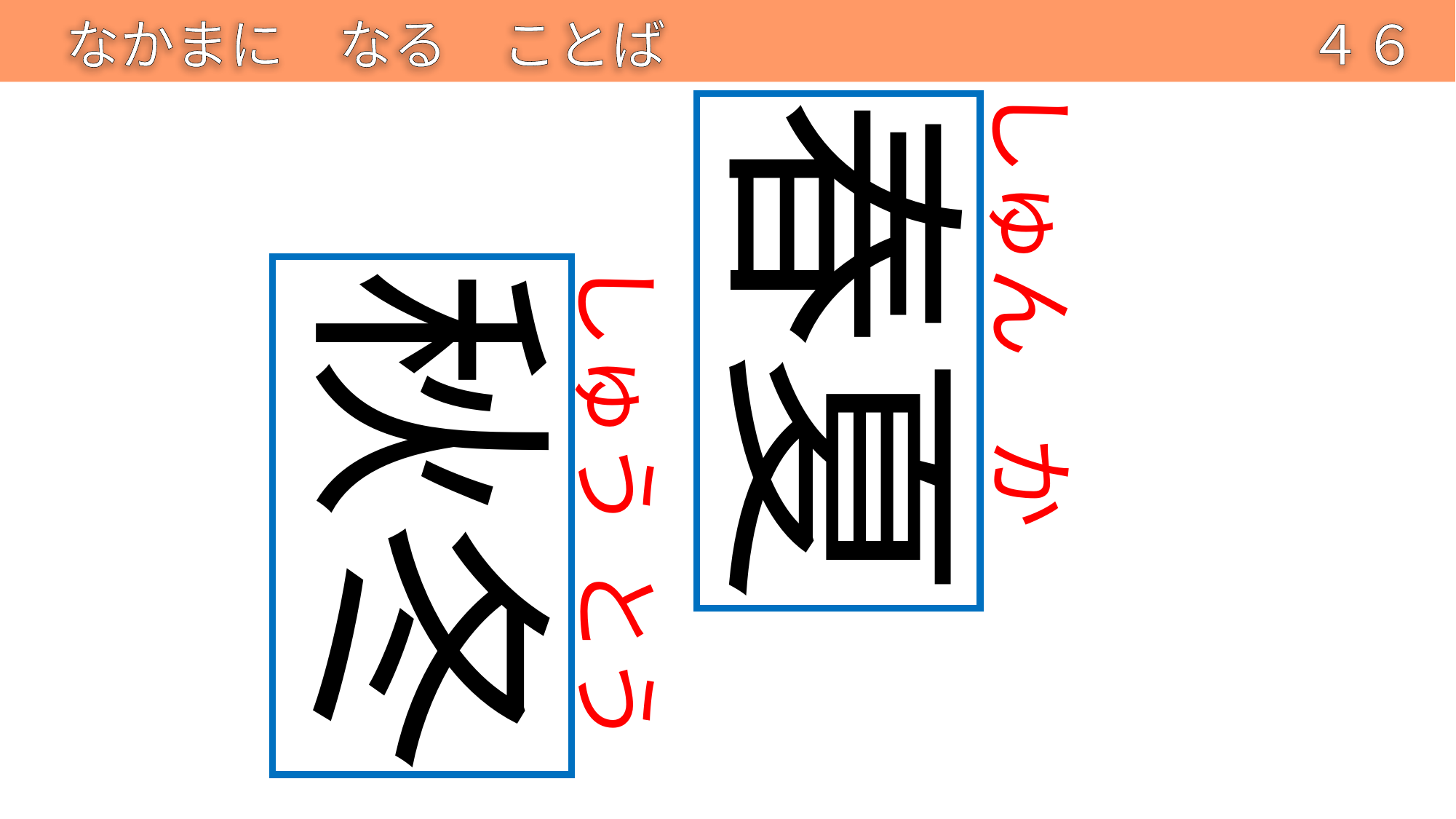

なかまに　なる　ことば
４６
しゅん
春夏

しゅう
秋冬

か
とう